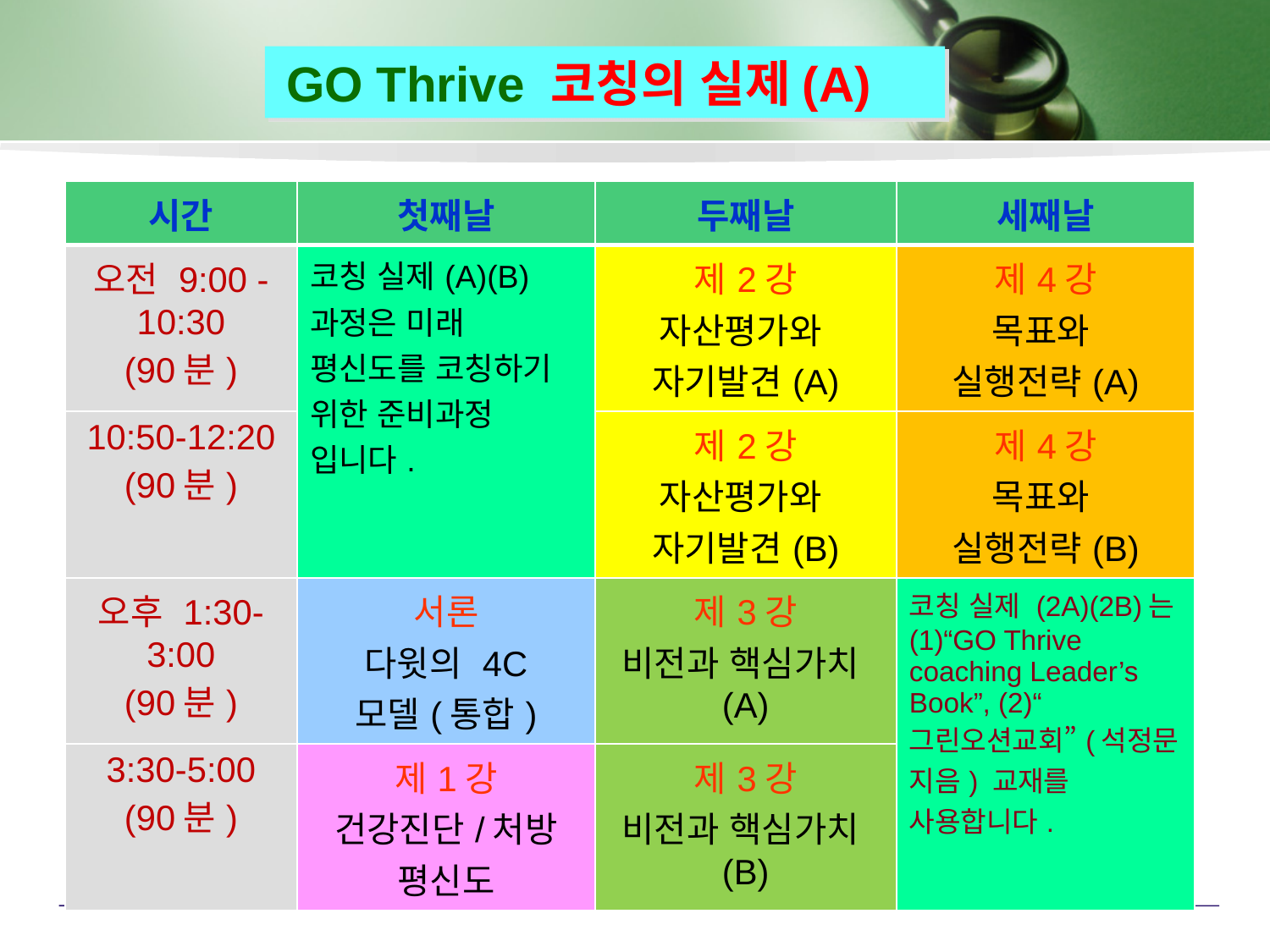

GO Thrive 코칭의 실제(A)
| 시간 | 첫째날 | 두째날 | 세째날 |
| --- | --- | --- | --- |
| 오전 9:00 -10:30 (90분) | 코칭 실제(A)(B) 과정은 미래 평신도를 코칭하기 위한 준비과정 입니다. | 제2강 자산평가와 자기발견(A) | 제4강 목표와 실행전략(A) |
| 10:50-12:20 (90분) |  | 제2강 자산평가와 자기발견(B) | 제4강 목표와 실행전략(B) |
| 오후 1:30-3:00 (90분) | 서론 다윗의 4C 모델(통합) | 제3강 비전과 핵심가치(A) | 코칭 실제 (2A)(2B)는 (1)“GO Thrive coaching Leader’s Book”, (2)“그린오션교회”(석정문 지음) 교재를 사용합니다. |
| 3:30-5:00 (90분) | 제1강 건강진단/처방 평신도 | 제3강 비전과 핵심가치(B) |  |